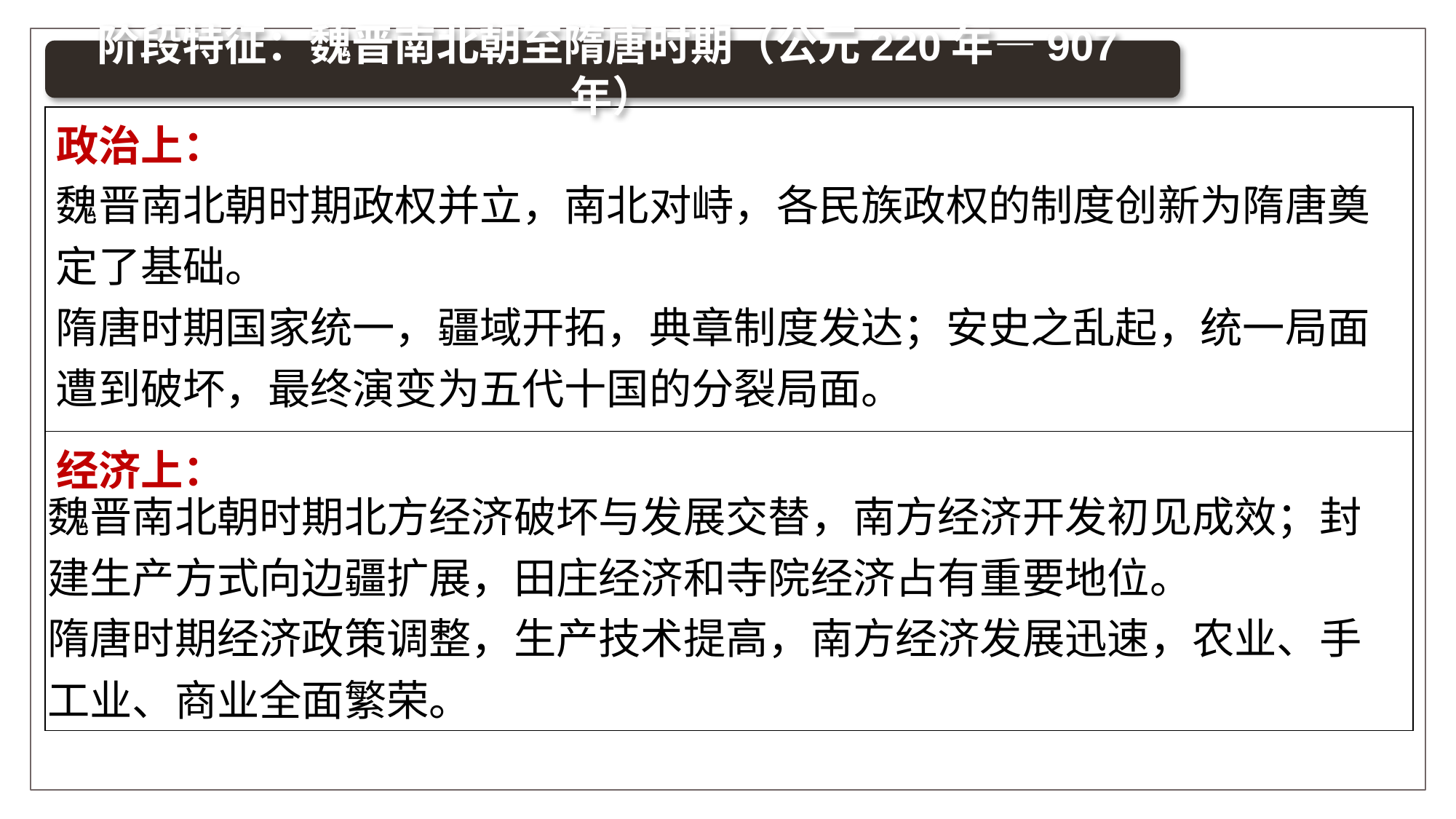

阶段特征：魏晋南北朝至隋唐时期（公元220年—907年）
| 政治上： |
| --- |
| 经济上： |
魏晋南北朝时期政权并立，南北对峙，各民族政权的制度创新为隋唐奠定了基础。
隋唐时期国家统一，疆域开拓，典章制度发达；安史之乱起，统一局面遭到破坏，最终演变为五代十国的分裂局面。
魏晋南北朝时期北方经济破坏与发展交替，南方经济开发初见成效；封建生产方式向边疆扩展，田庄经济和寺院经济占有重要地位。
隋唐时期经济政策调整，生产技术提高，南方经济发展迅速，农业、手工业、商业全面繁荣。